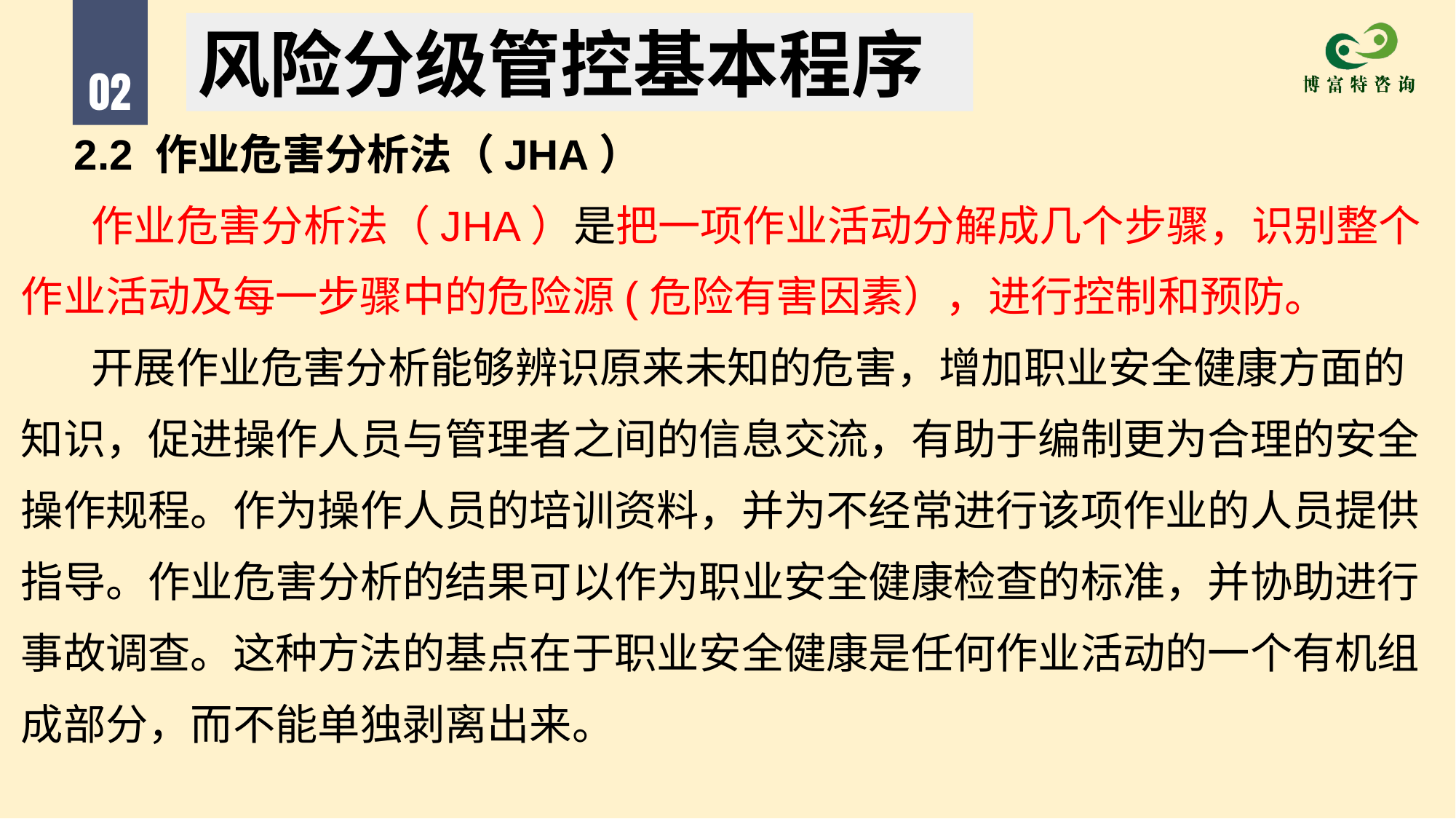

风险分级管控基本程序
02
 2.2 作业危害分析法（JHA）
  作业危害分析法（JHA）是把一项作业活动分解成几个步骤，识别整个作业活动及每一步骤中的危险源(危险有害因素），进行控制和预防。
  开展作业危害分析能够辨识原来未知的危害，增加职业安全健康方面的知识，促进操作人员与管理者之间的信息交流，有助于编制更为合理的安全操作规程。作为操作人员的培训资料，并为不经常进行该项作业的人员提供指导。作业危害分析的结果可以作为职业安全健康检查的标准，并协助进行事故调查。这种方法的基点在于职业安全健康是任何作业活动的一个有机组成部分，而不能单独剥离出来。